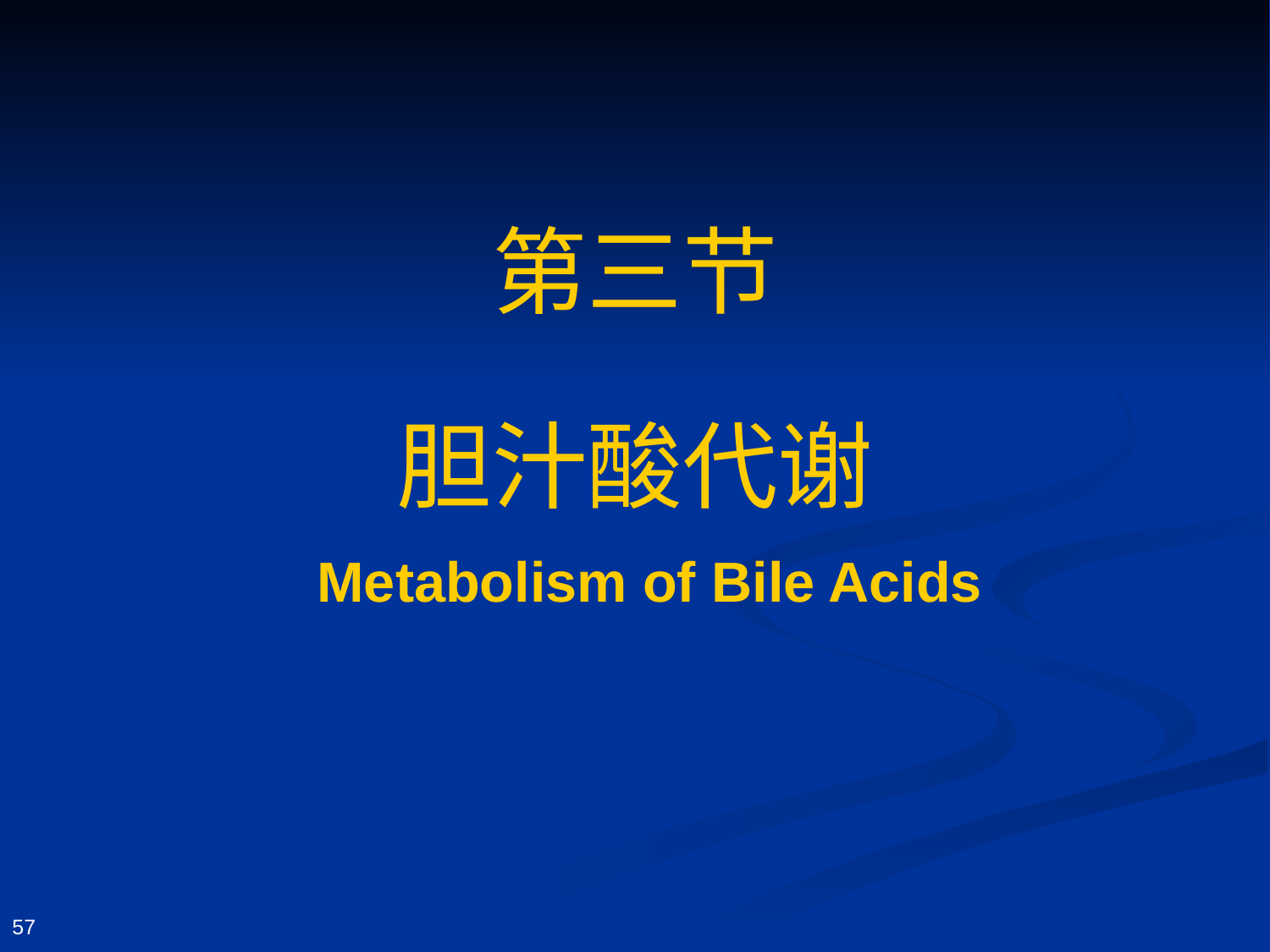

# 第三节 胆汁酸代谢
Metabolism of Bile Acids
57